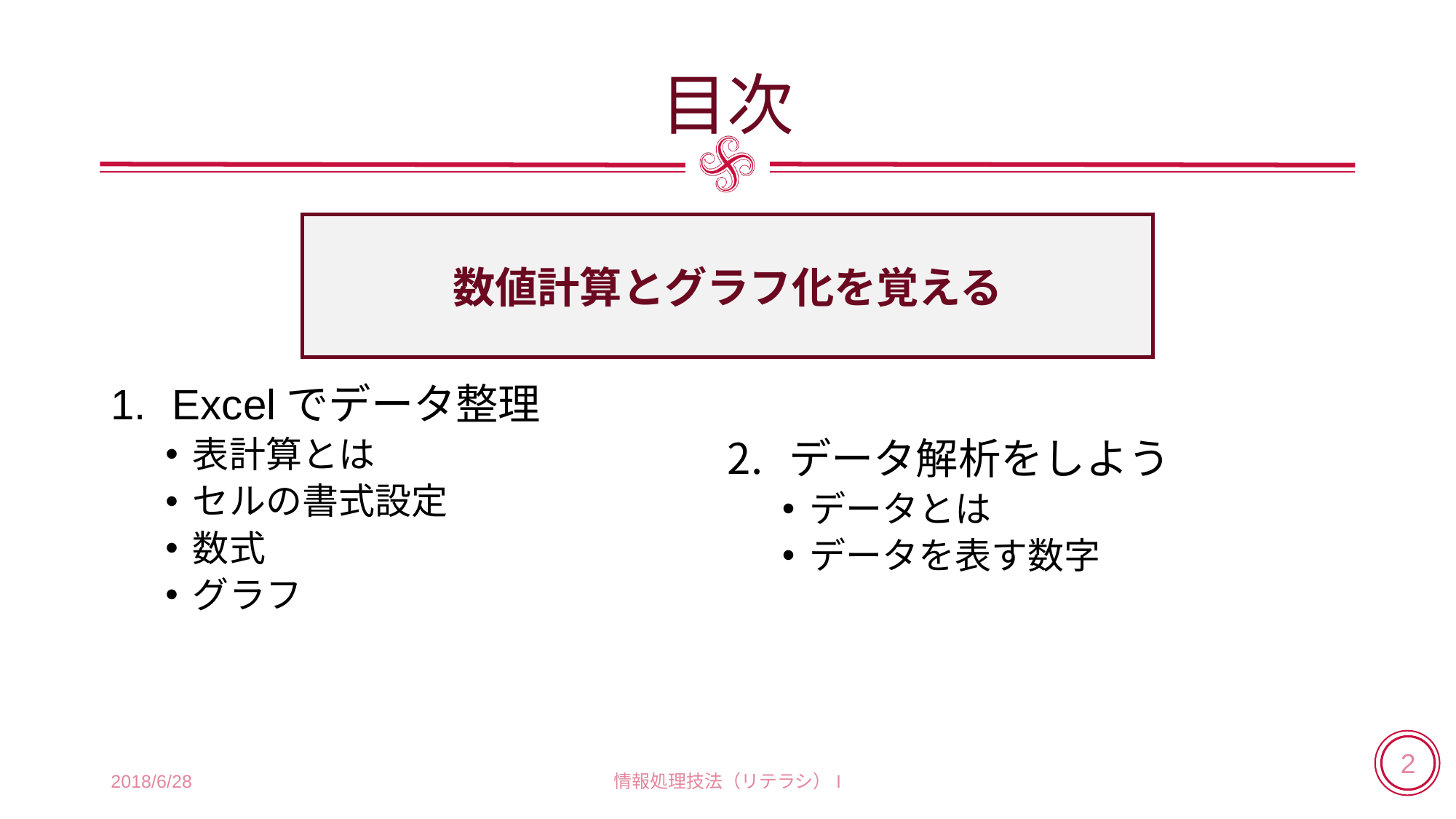

# 目次
数値計算とグラフ化を覚える
Excelでデータ整理
表計算とは
セルの書式設定
数式
グラフ

データ解析をしよう
データとは
データを表す数字

2018/6/28
情報処理技法（リテラシ）I